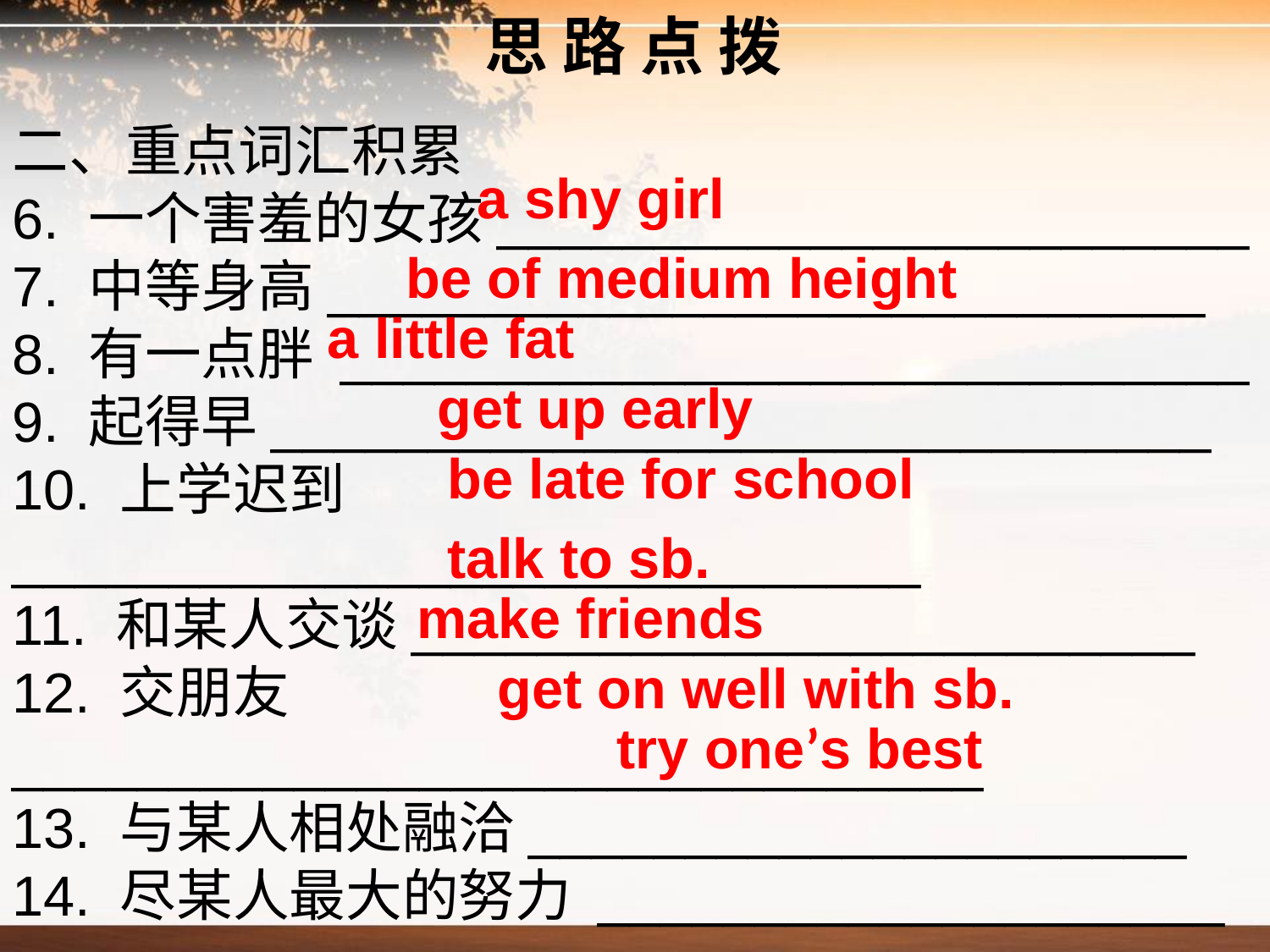

思 路 点 拨
二、重点词汇积累
6. 一个害羞的女孩________________________
7. 中等身高____________________________
8. 有一点胖 _____________________________
9. 起得早______________________________
10. 上学迟到_____________________________
11. 和某人交谈_________________________
12. 交朋友_______________________________
13. 与某人相处融洽_____________________
14. 尽某人最大的努力 ____________________
a shy girl
be of medium height
a little fat
get up early
be late for school
talk to sb.
make friends
get on well with sb.
try one’s best